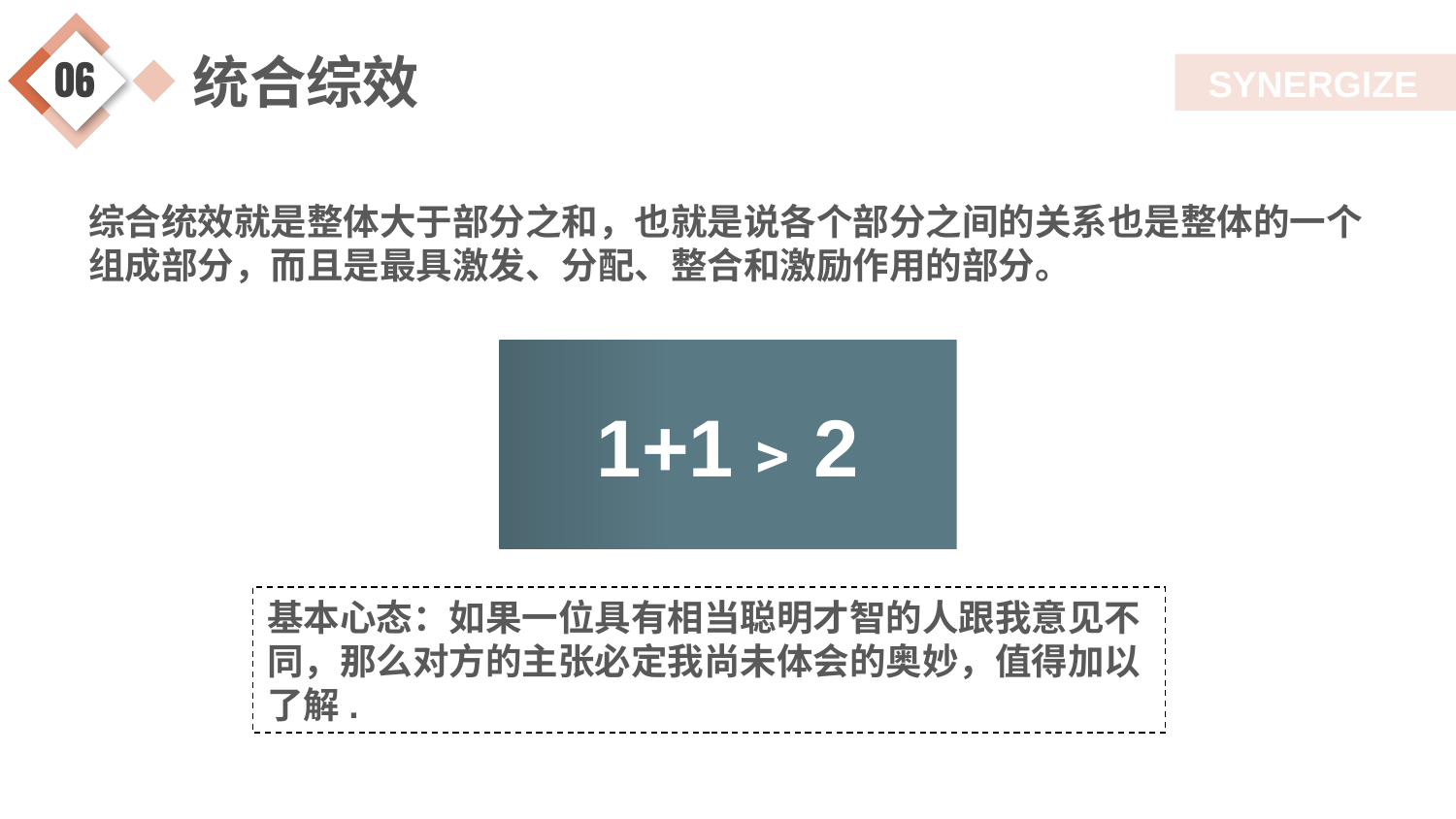

综合统效就是整体大于部分之和，也就是说各个部分之间的关系也是整体的一个组成部分，而且是最具激发、分配、整合和激励作用的部分。
1+1﹥2
基本心态：如果一位具有相当聪明才智的人跟我意见不同，那么对方的主张必定我尚未体会的奥妙，值得加以了解.